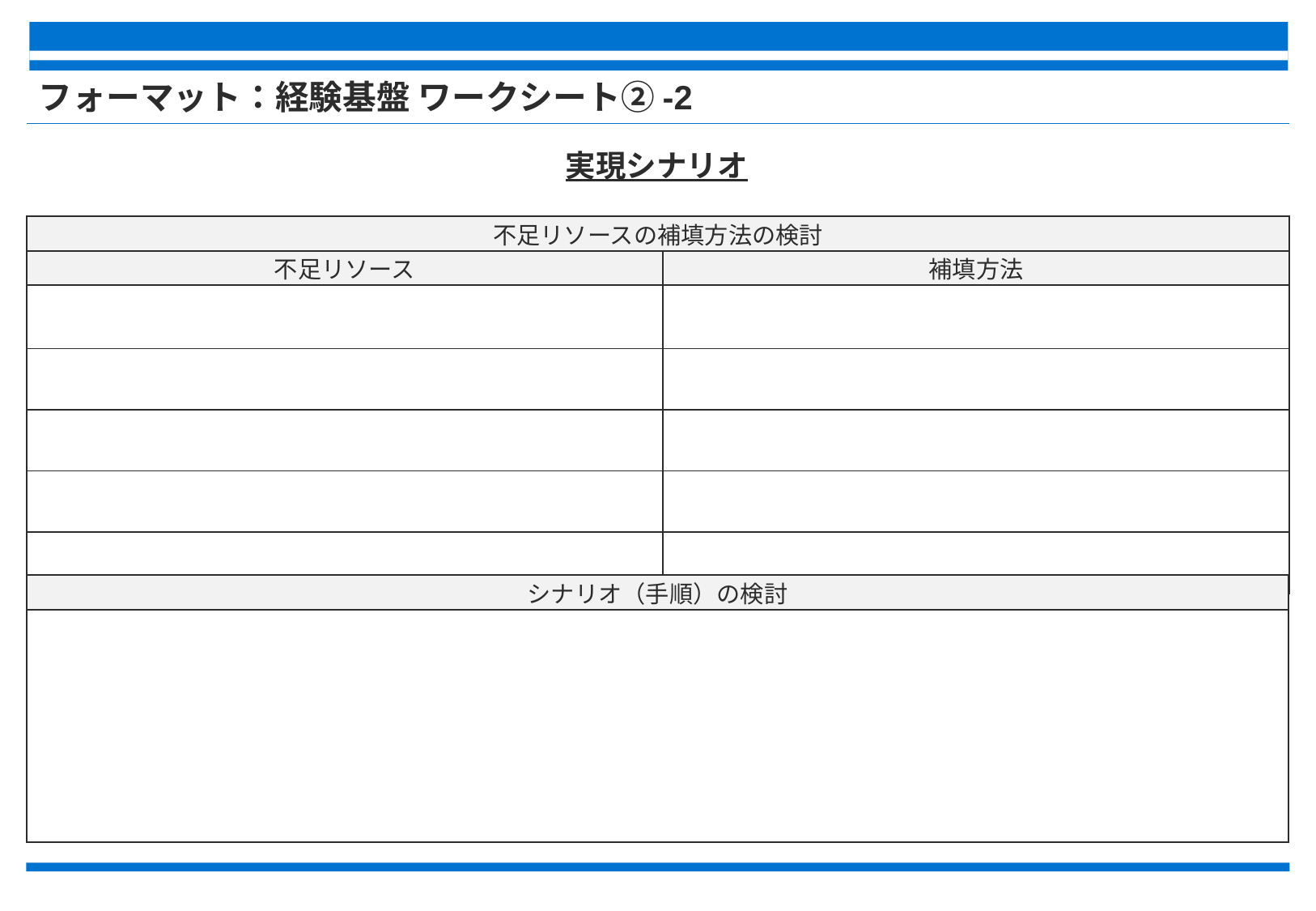

# フォーマット：経験基盤 ワークシート②-2
実現シナリオ
| 不足リソースの補填方法の検討 | 業務② |
| --- | --- |
| 不足リソース | 補填方法 |
|  |  |
|  |  |
|  |  |
|  |  |
|  |  |
| シナリオ（手順）の検討 |
| --- |
|  |